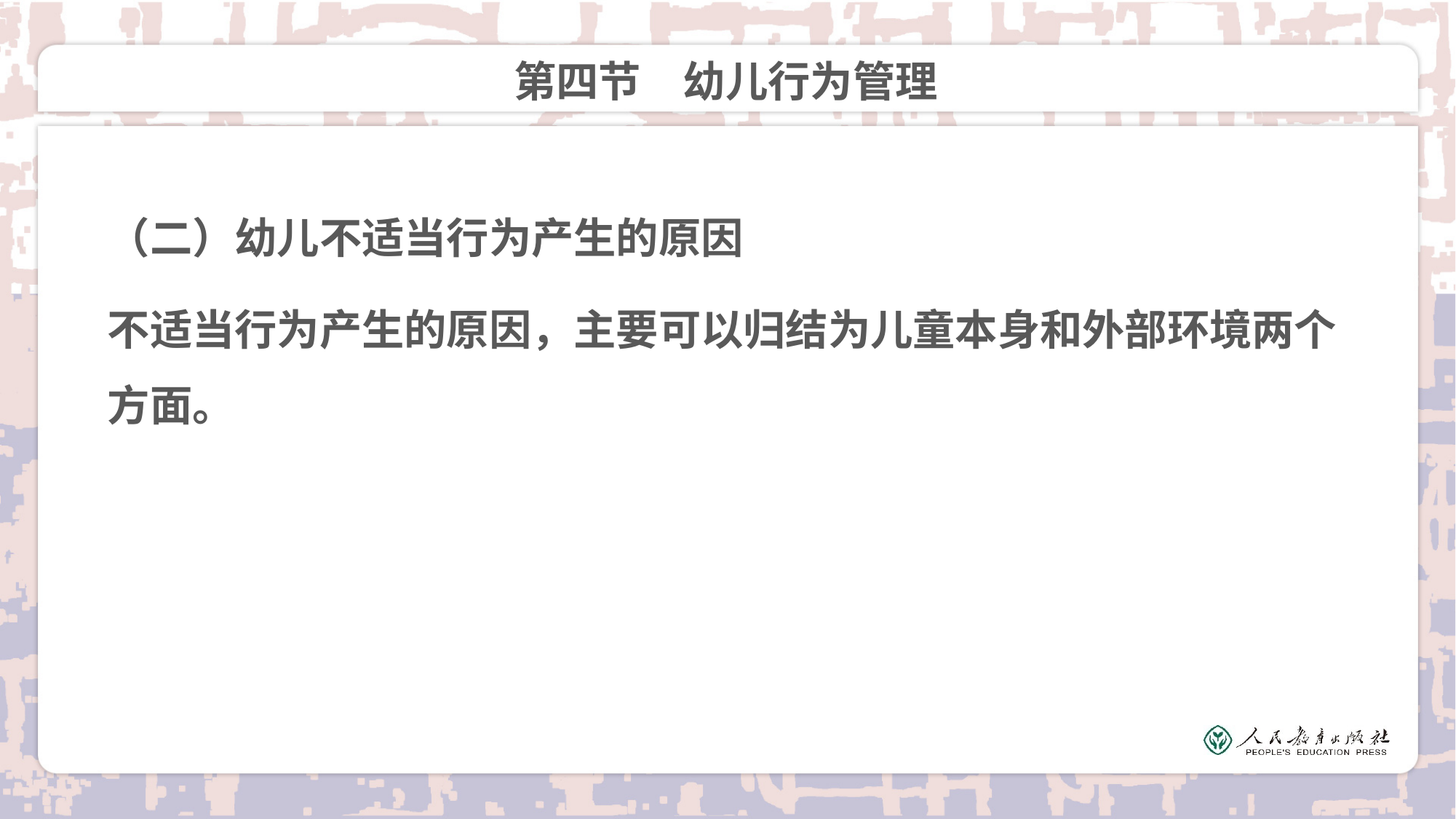

# 第四节　幼儿行为管理
（二）幼儿不适当行为产生的原因
不适当行为产生的原因，主要可以归结为儿童本身和外部环境两个方面。